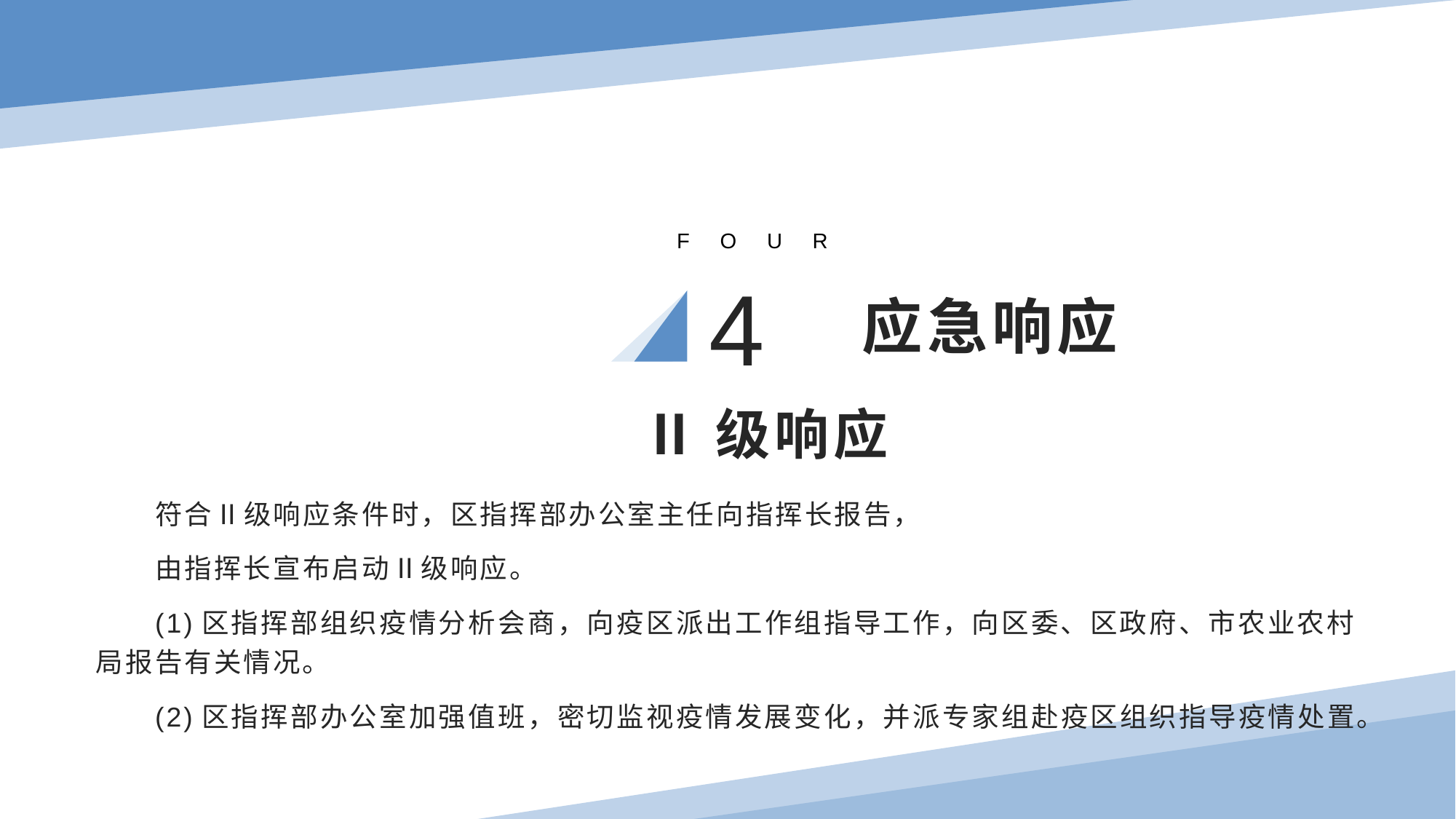

FOUR
4
# 应急响应
 Ⅱ级响应
符合Ⅱ级响应条件时，区指挥部办公室主任向指挥长报告，
由指挥长宣布启动Ⅱ级响应。
(1)区指挥部组织疫情分析会商，向疫区派出工作组指导工作，向区委、区政府、市农业农村局报告有关情况。
(2)区指挥部办公室加强值班，密切监视疫情发展变化，并派专家组赴疫区组织指导疫情处置。